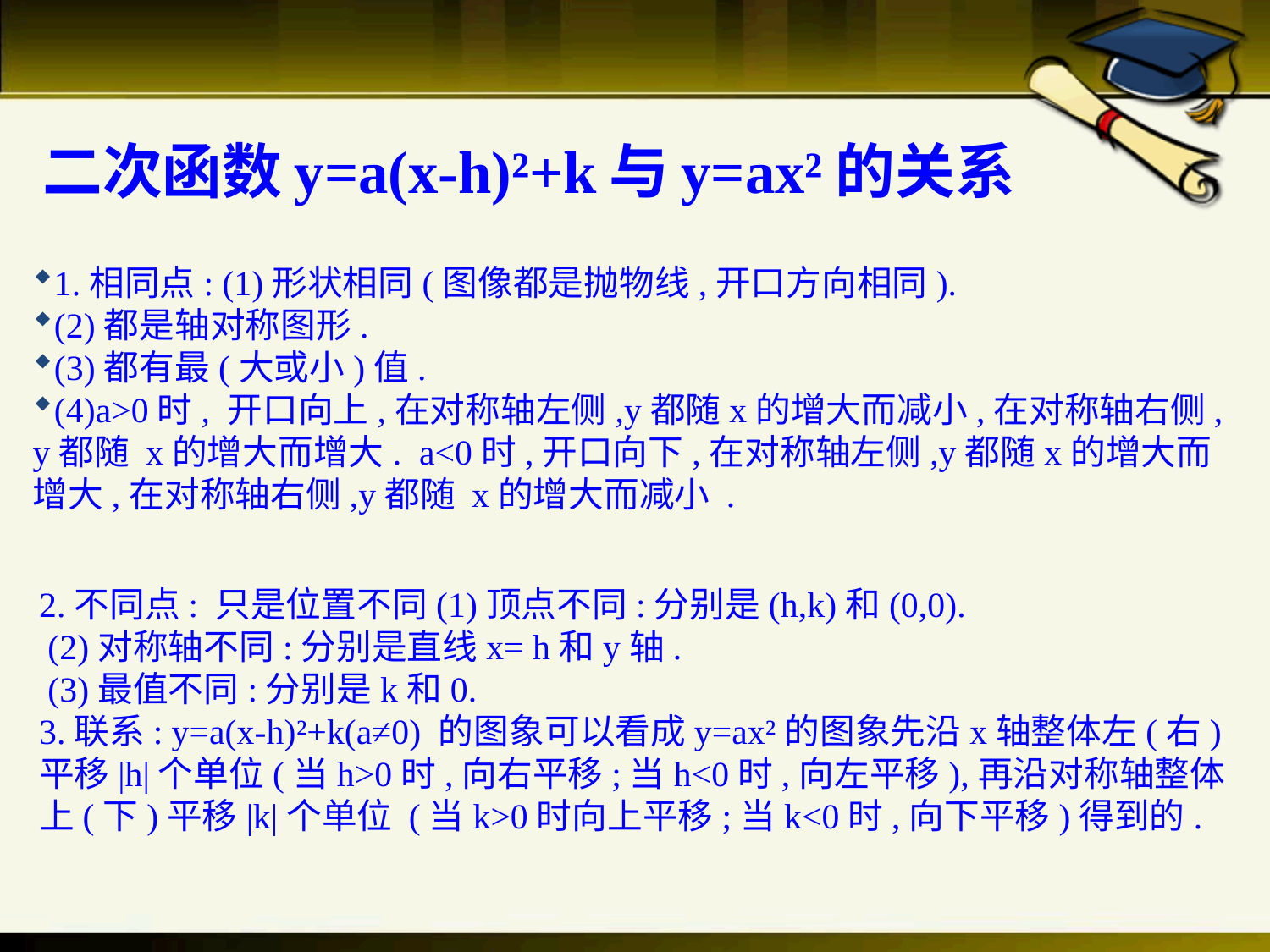

# 二次函数y=a(x-h)²+k与y=ax²的关系
1.相同点: (1)形状相同(图像都是抛物线,开口方向相同).
(2)都是轴对称图形.
(3)都有最(大或小)值.
(4)a>0时, 开口向上,在对称轴左侧,y都随x的增大而减小,在对称轴右侧,y都随 x的增大而增大.  a<0时,开口向下,在对称轴左侧,y都随x的增大而增大,在对称轴右侧,y都随 x的增大而减小 .
2.不同点: 只是位置不同(1)顶点不同:分别是(h,k)和(0,0).
 (2)对称轴不同:分别是直线x= h和y轴.
 (3)最值不同:分别是k和0.
3.联系: y=a(x-h)²+k(a≠0) 的图象可以看成y=ax²的图象先沿x轴整体左(右)平移|h|个单位(当h>0时,向右平移;当h<0时,向左平移),再沿对称轴整体上(下)平移|k|个单位 (当k>0时向上平移;当k<0时,向下平移)得到的.